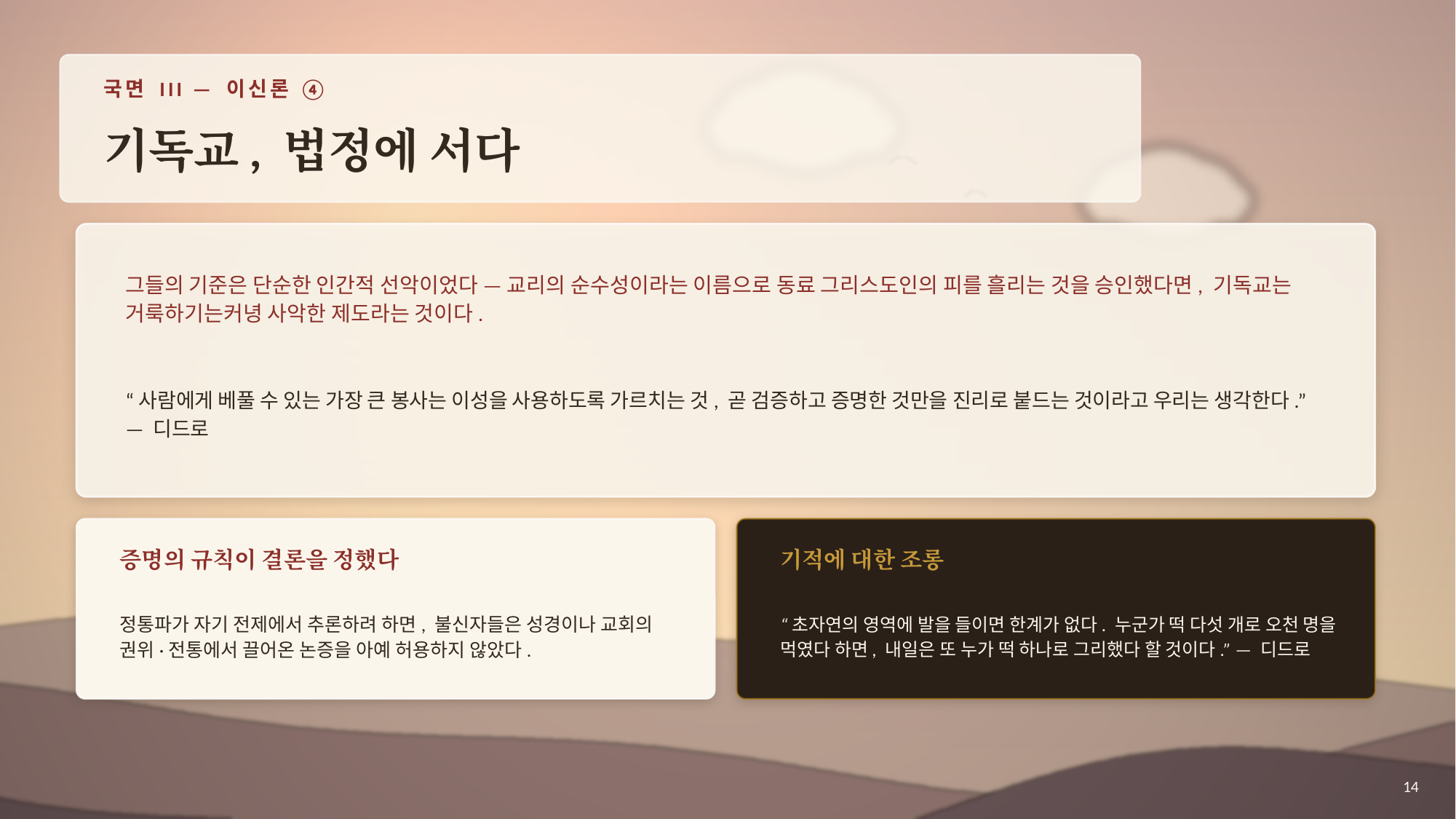

국면 III — 이신론 ④
기독교, 법정에 서다

그들의 기준은 단순한 인간적 선악이었다 — 교리의 순수성이라는 이름으로 동료 그리스도인의 피를 흘리는 것을 승인했다면, 기독교는 거룩하기는커녕 사악한 제도라는 것이다.
“사람에게 베풀 수 있는 가장 큰 봉사는 이성을 사용하도록 가르치는 것, 곧 검증하고 증명한 것만을 진리로 붙드는 것이라고 우리는 생각한다.” — 디드로

증명의 규칙이 결론을 정했다
기적에 대한 조롱
정통파가 자기 전제에서 추론하려 하면, 불신자들은 성경이나 교회의 권위·전통에서 끌어온 논증을 아예 허용하지 않았다.
“초자연의 영역에 발을 들이면 한계가 없다. 누군가 떡 다섯 개로 오천 명을 먹였다 하면, 내일은 또 누가 떡 하나로 그리했다 할 것이다.” — 디드로
14